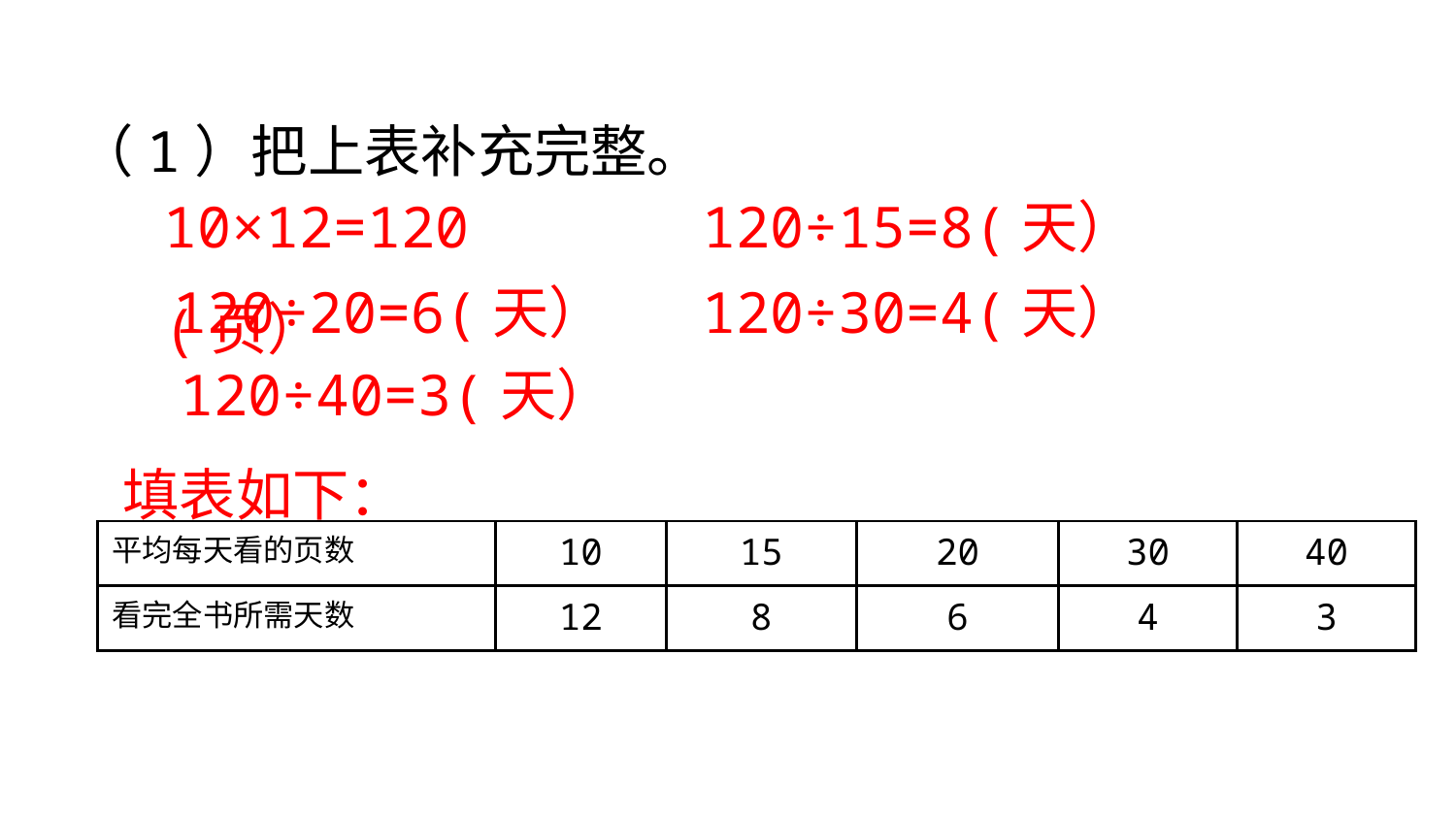

（1）把上表补充完整。
120÷15=8(天）
10×12=120(页）
120÷30=4(天）
120÷20=6(天）
120÷40=3(天）
填表如下：
| 平均每天看的页数 | 10 | 15 | 20 | 30 | 40 |
| --- | --- | --- | --- | --- | --- |
| 看完全书所需天数 | 12 | 8 | 6 | 4 | 3 |